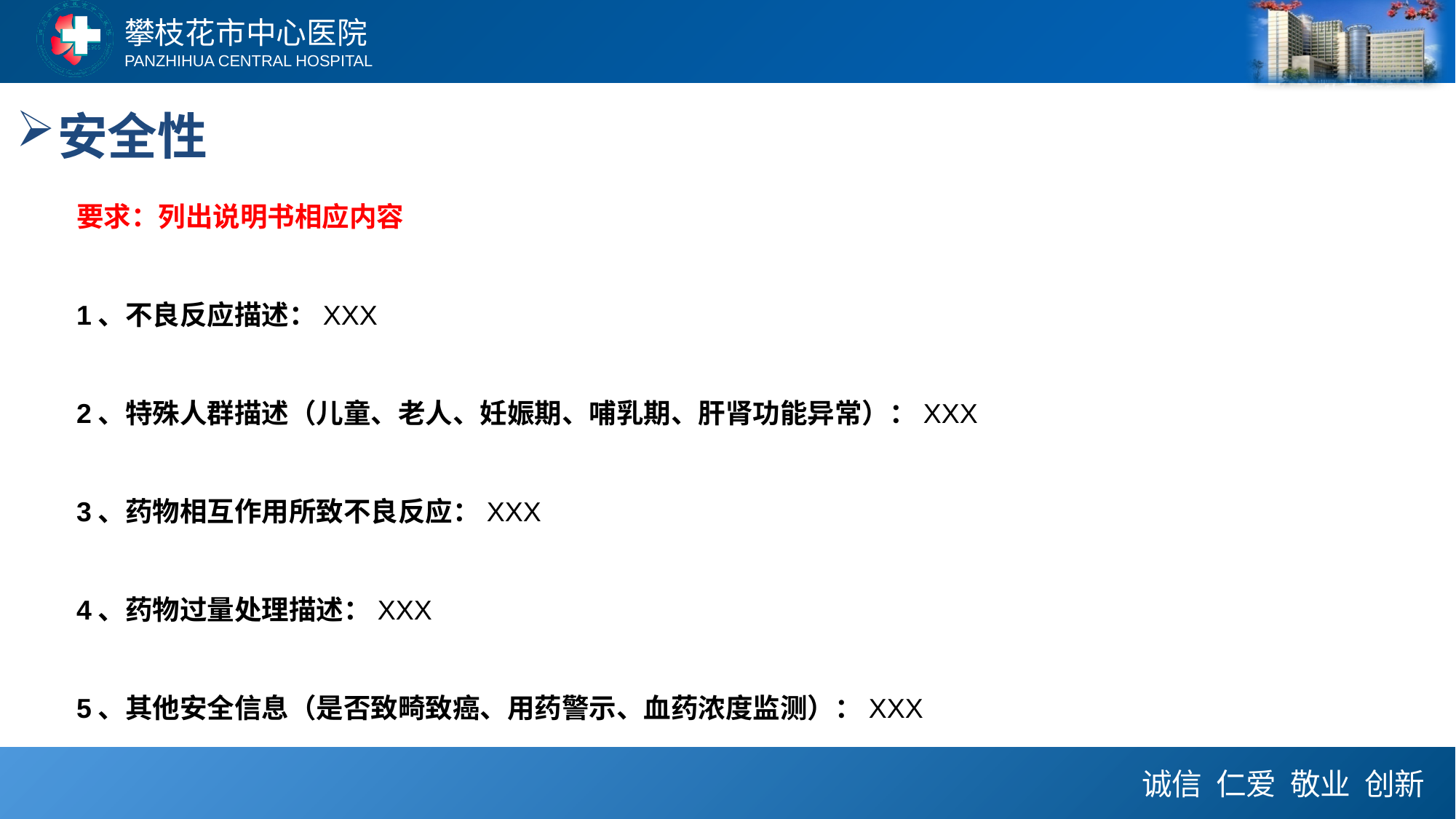

安全性
要求：列出说明书相应内容

1、不良反应描述：XXX

2、特殊人群描述（儿童、老人、妊娠期、哺乳期、肝肾功能异常）：XXX

3、药物相互作用所致不良反应：XXX

4、药物过量处理描述：XXX

5、其他安全信息（是否致畸致癌、用药警示、血药浓度监测）：XXX